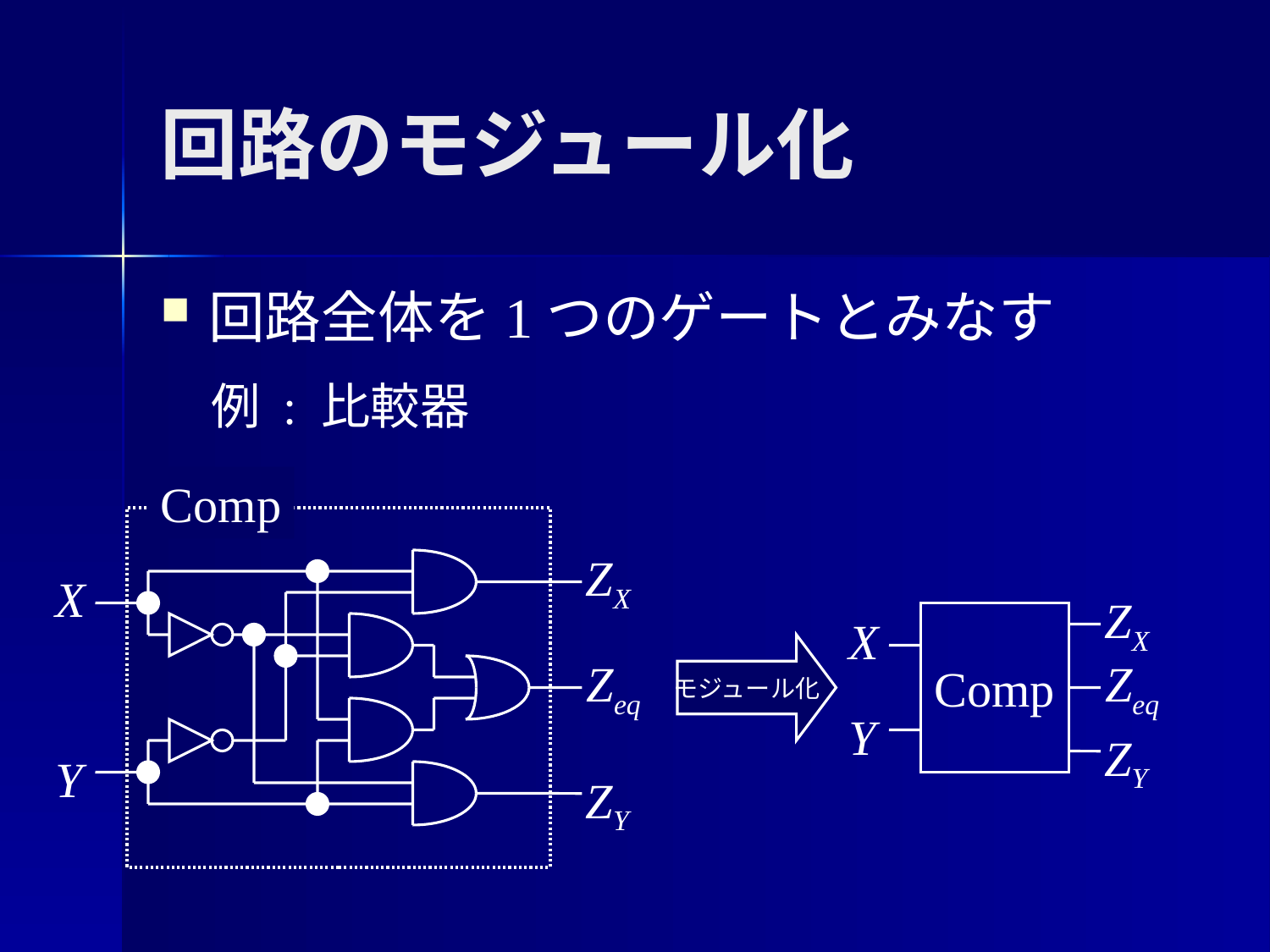

# 回路のモジュール化
回路全体を1つのゲートとみなす
例 : 比較器
Comp

ZX
X

Zeq

Y
ZY

ZX
Comp
X

Zeq

Y
ZY

モジュール化